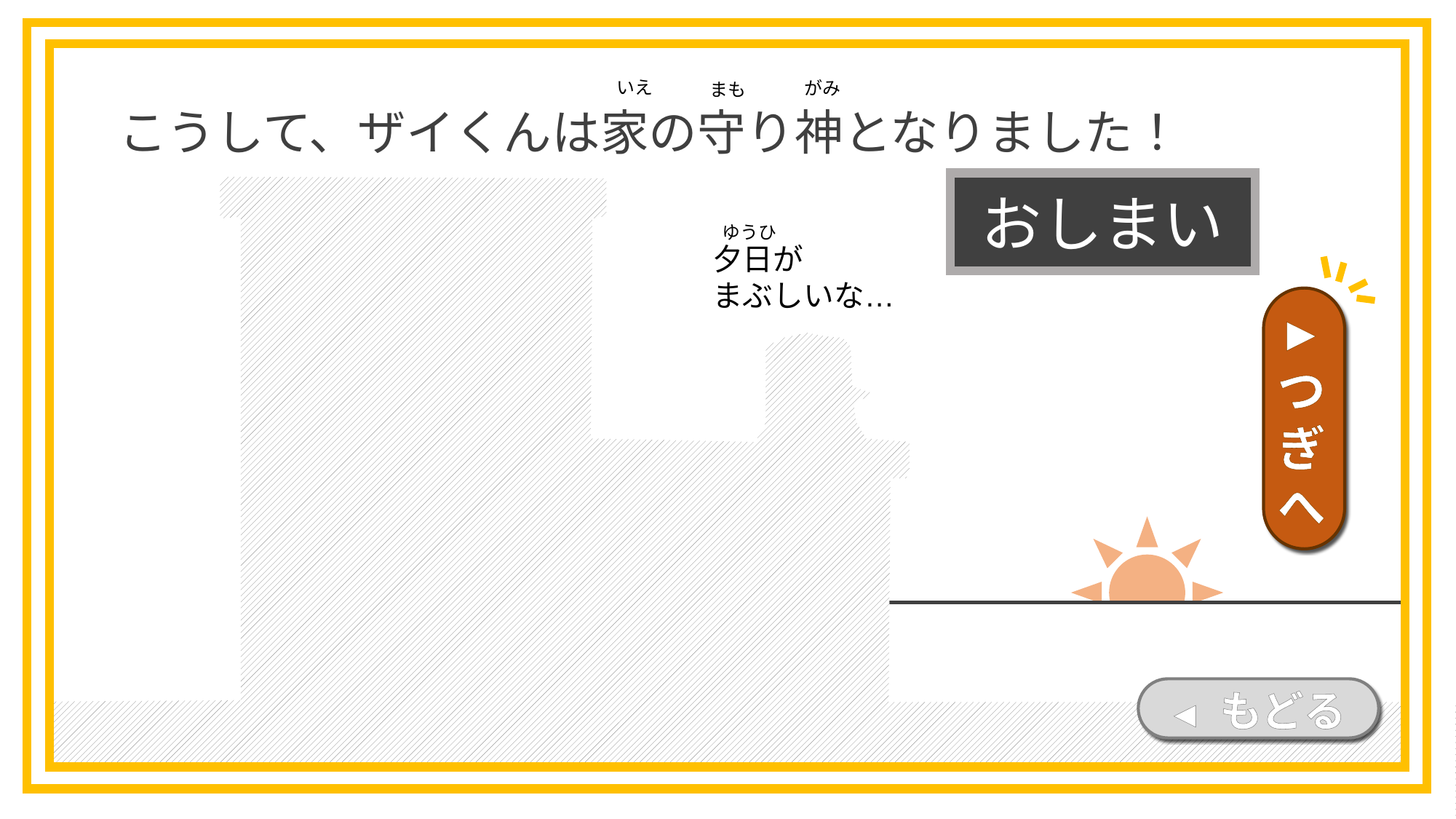

こうして、ザイくんは家の守り神となりました！
いえ
がみ
まも
おしまい

ゆうひ
夕日が
まぶしいな…
►つぎへ

◄ もどる